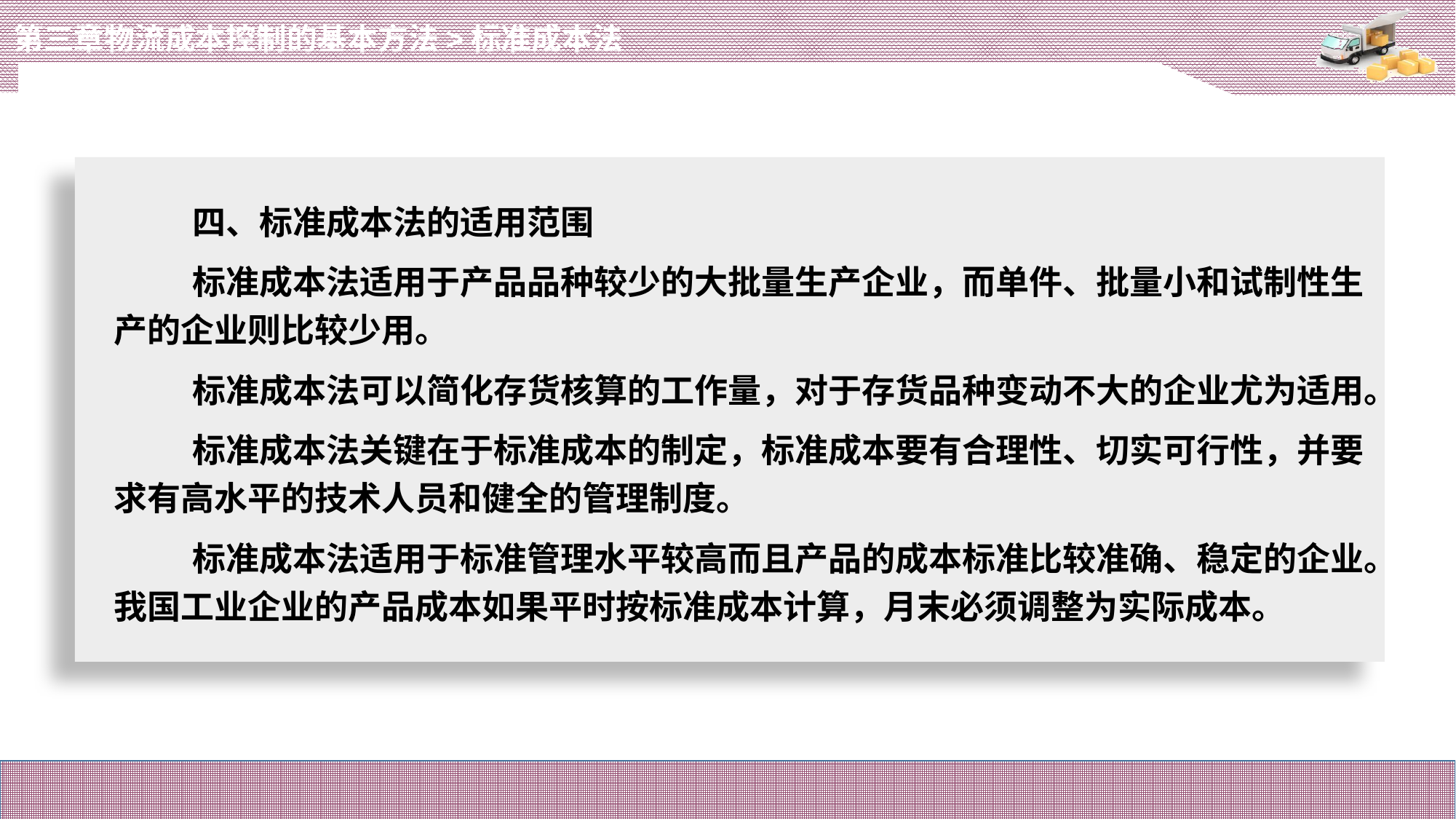

第三章物流成本控制的基本方法>标准成本法
# 四、标准成本法的适用范围
标准成本法适用于产品品种较少的大批量生产企业，而单件、批量小和试制性生产的企业则比较少用。
标准成本法可以简化存货核算的工作量，对于存货品种变动不大的企业尤为适用。
标准成本法关键在于标准成本的制定，标准成本要有合理性、切实可行性，并要求有高水平的技术人员和健全的管理制度。
标准成本法适用于标准管理水平较高而且产品的成本标准比较准确、稳定的企业。我国工业企业的产品成本如果平时按标准成本计算，月末必须调整为实际成本。